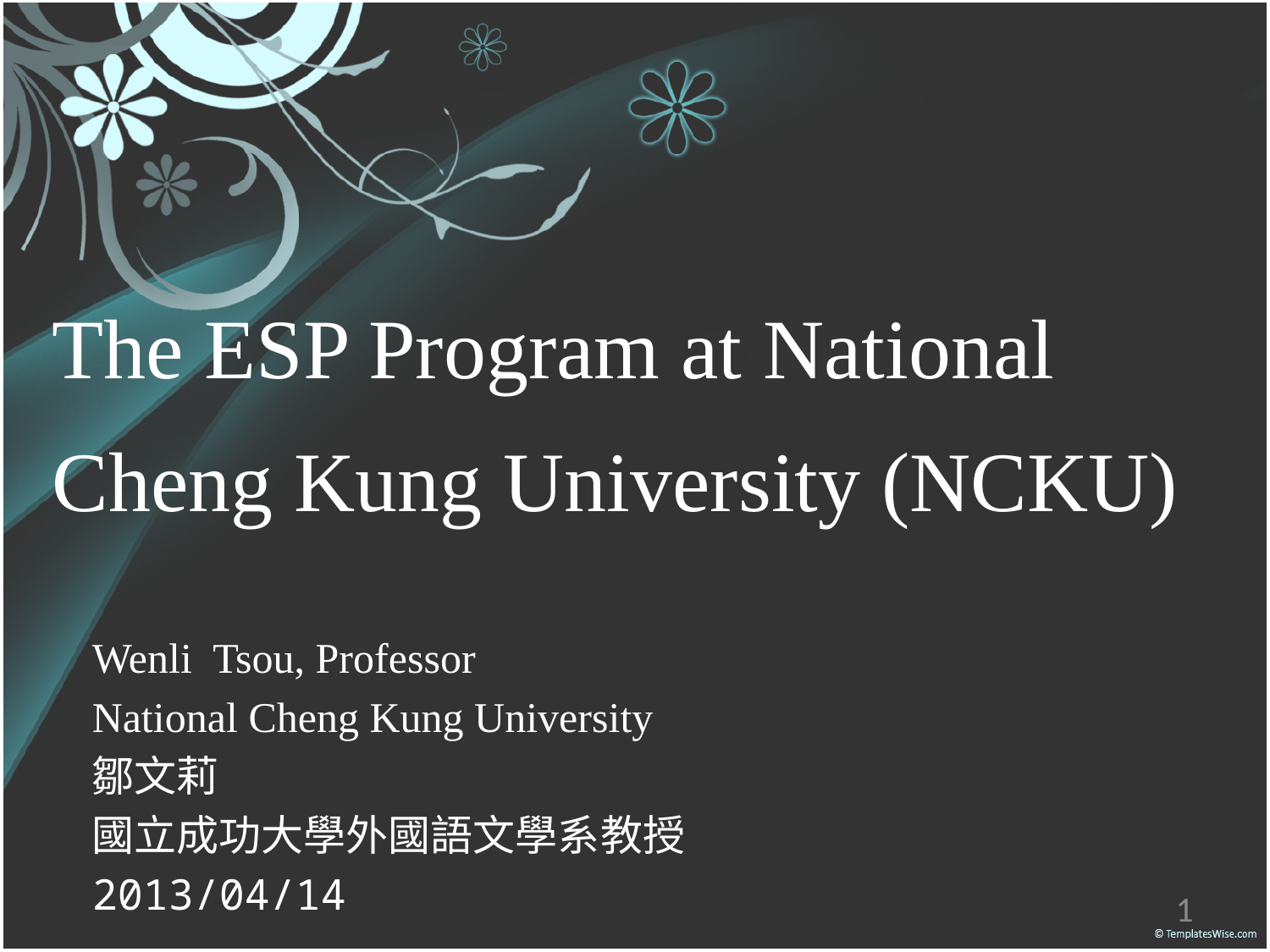

The ESP Program at National Cheng Kung University (NCKU)
Wenli  Tsou, Professor
National Cheng Kung University
鄒文莉
國立成功大學外國語文學系教授
2013/04/14

1